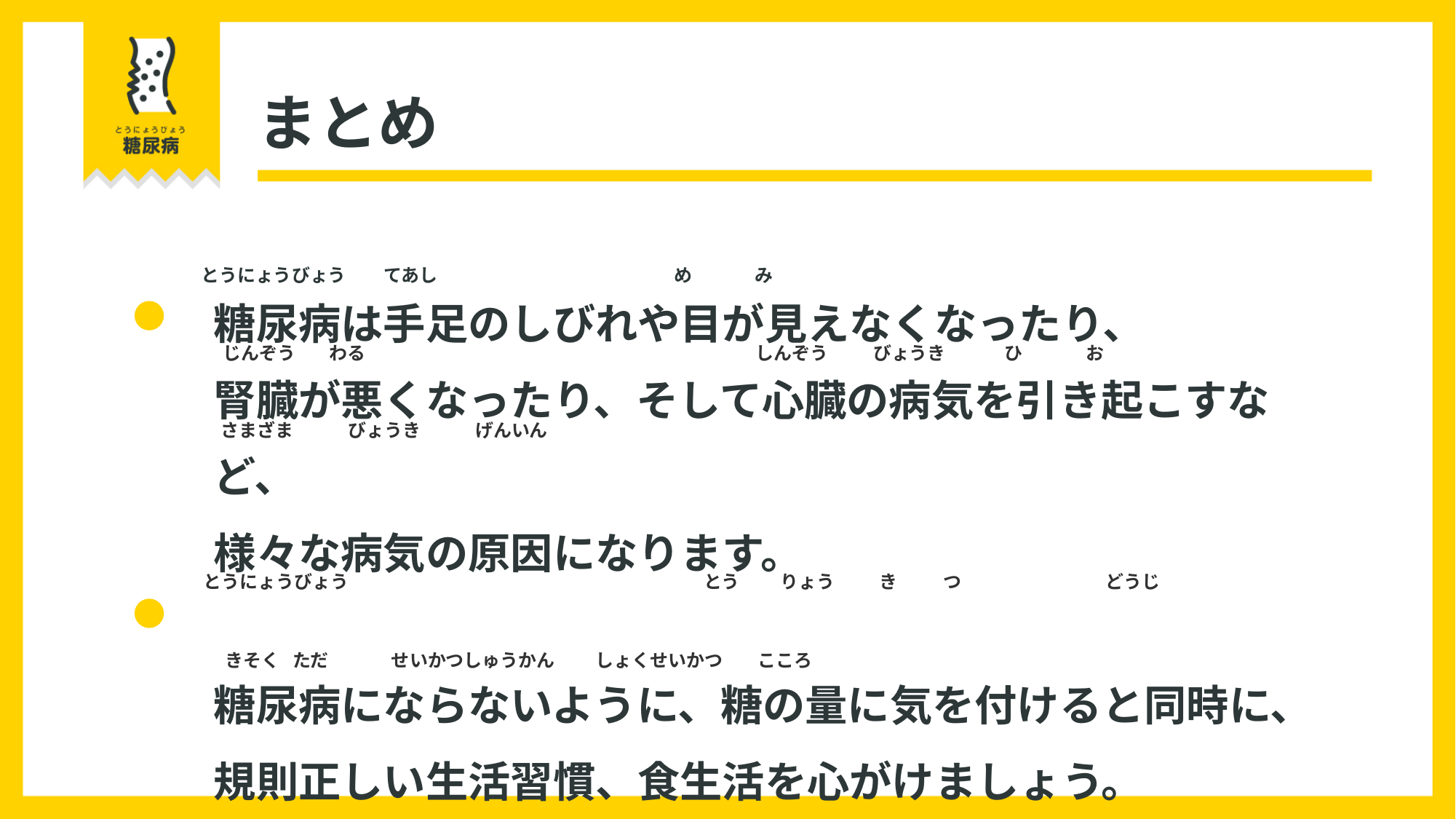

まとめ
とうにょうびょう         てあし　　　　　　　　　　　　　め　　　  み
糖尿病は手足のしびれや目が見えなくなったり、
腎臓が悪くなったり、そして心臓の病気を引き起こすなど、
様々な病気の原因になります。

糖尿病にならないように、糖の量に気を付けると同時に、
規則正しい生活習慣、食生活を心がけましょう。

じんぞう        わる　　　　　　　　　　　　　　　　　　　　　  しんぞう　　  びょうき　　　 ひ　　　  お
さまざま　　　びょうき　　　げんいん
とうにょうびょう         　　　　　　　　　　　　　　　　　  とう　　 りょう　　  き           つ　　　　　　　    どうじ

きそく   ただ               せいかつしゅうかん　　 しょくせいかつ　    こころ